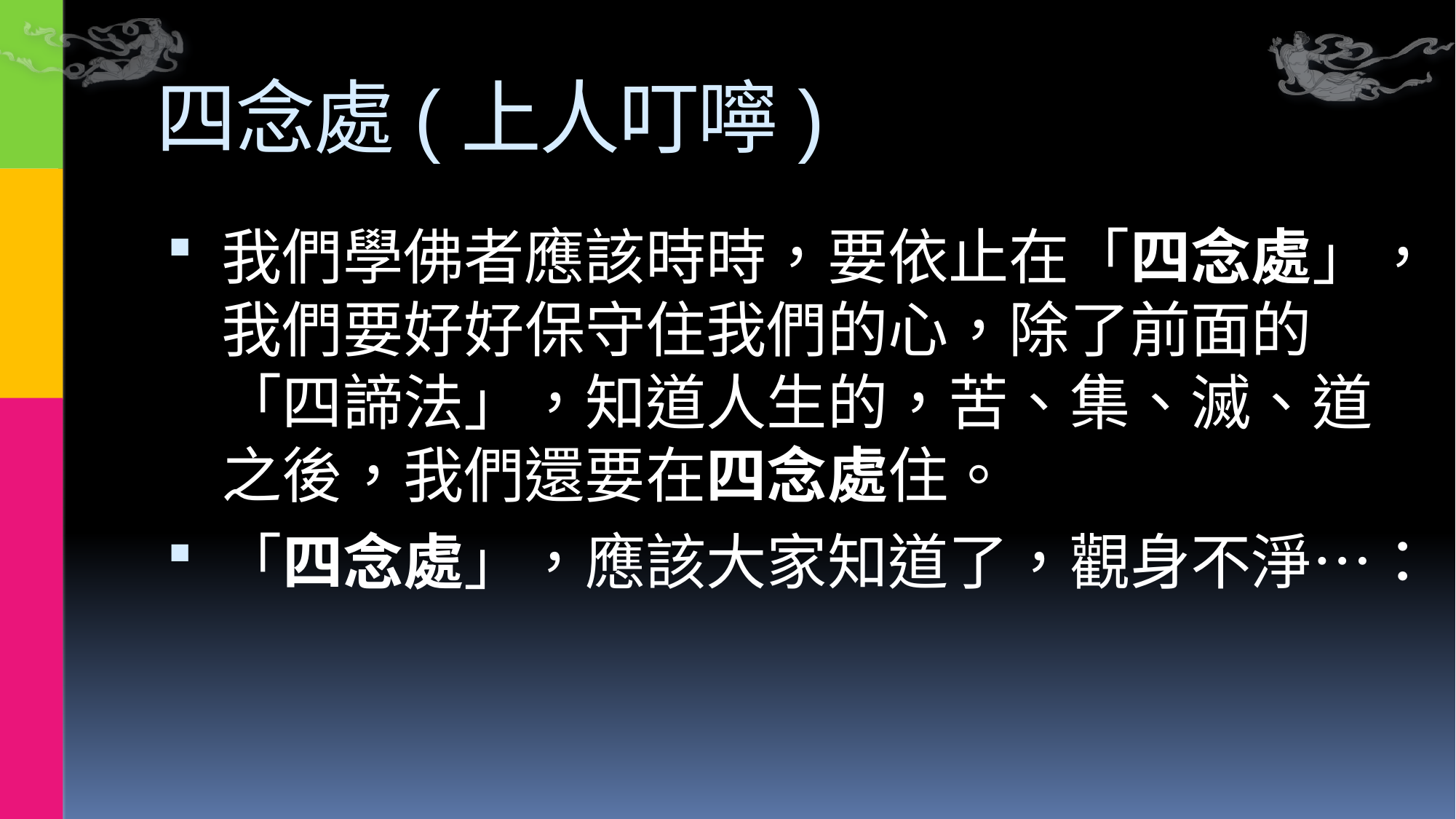

# 四念處(上人叮嚀)
我們學佛者應該時時，要依止在「四念處」，我們要好好保守住我們的心，除了前面的「四諦法」，知道人生的，苦、集、滅、道之後，我們還要在四念處住。
「四念處」，應該大家知道了，觀身不淨…：